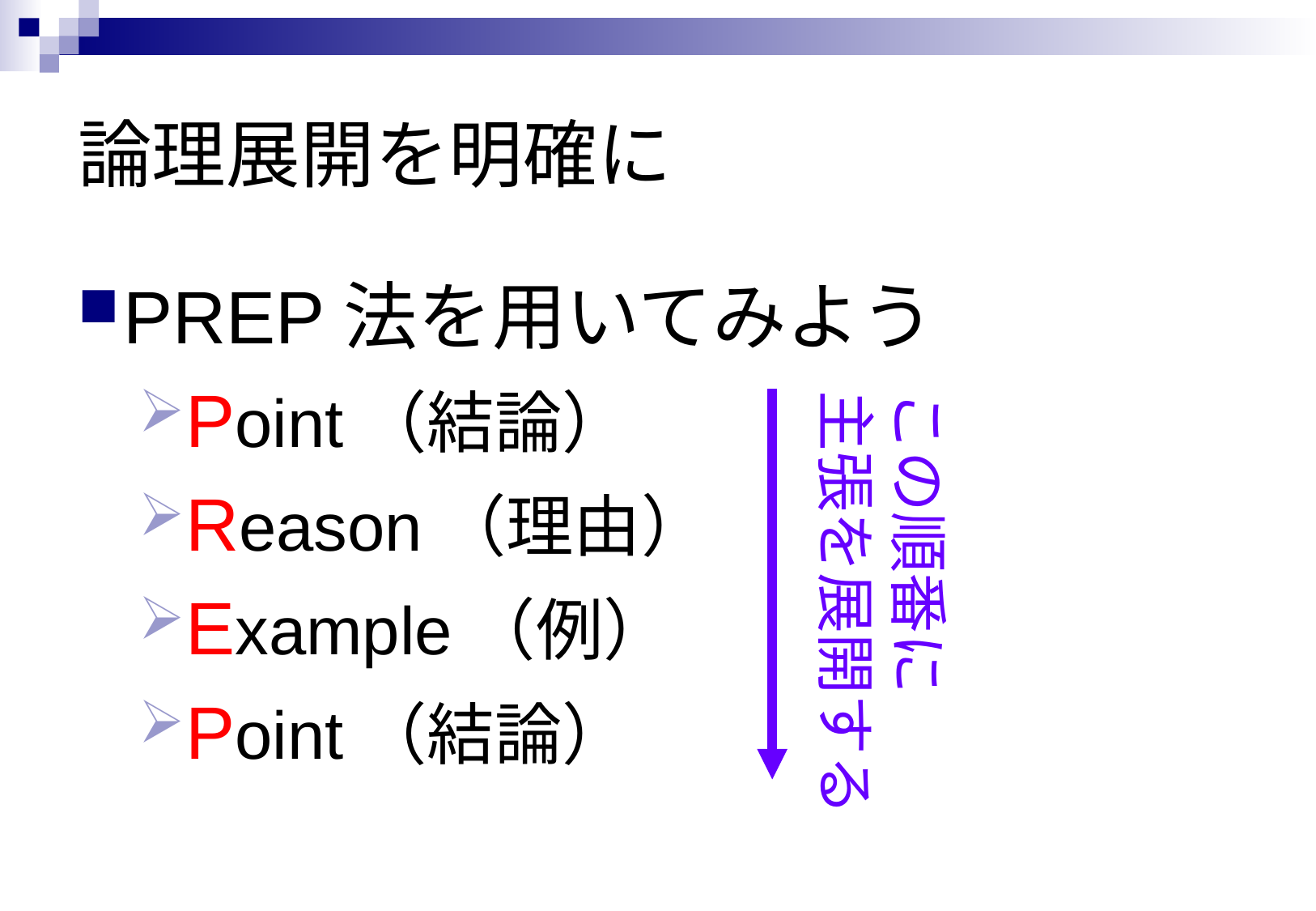

# 論理展開を明確に
PREP法を用いてみよう
Point（結論）
Reason（理由）
Example（例）
Point（結論）
この順番に
主張を展開する